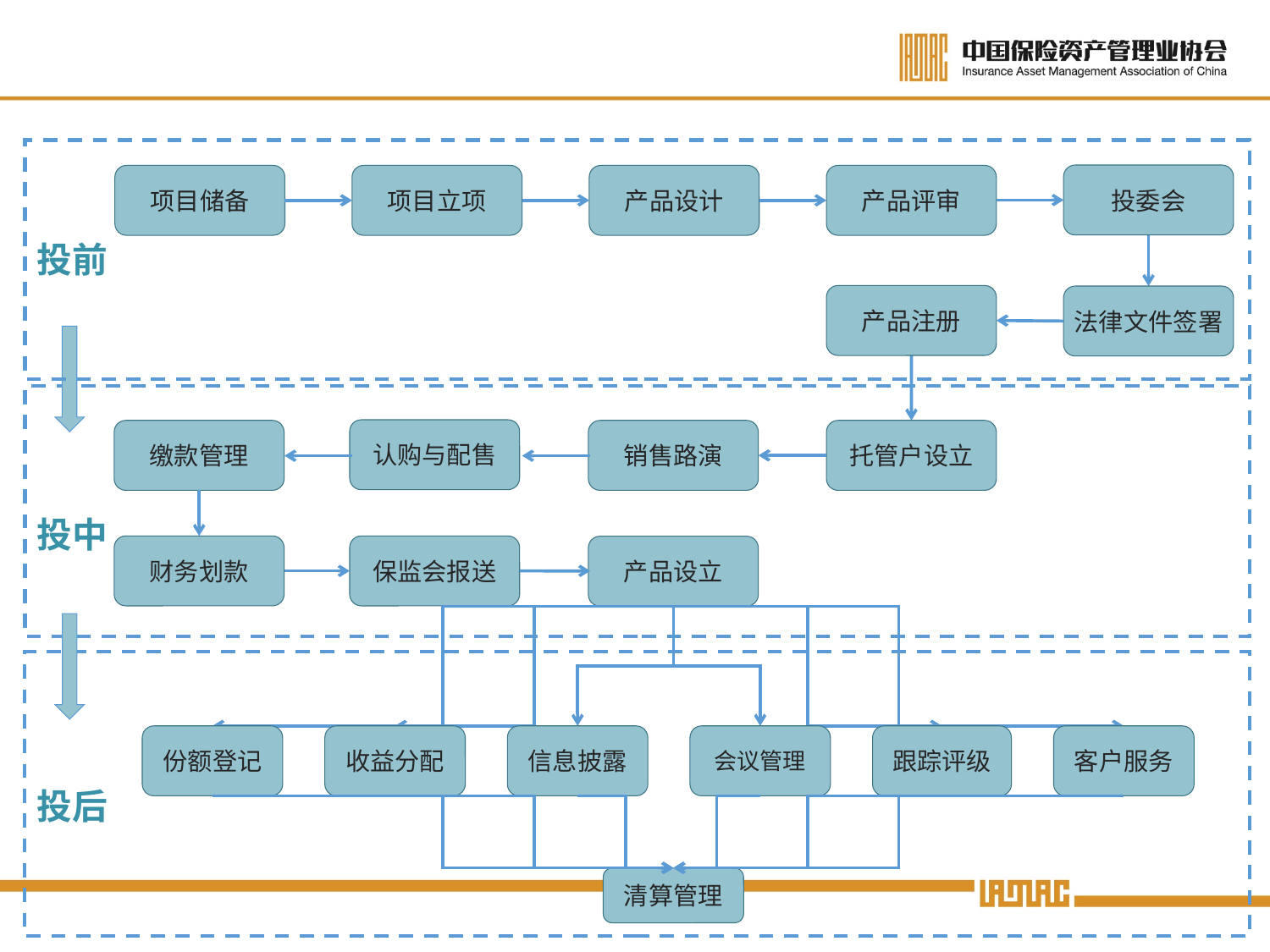

投委会
项目储备
项目立项
产品设计
产品评审
投前
产品注册
法律文件签署

投中
托管户设立

认购与配售
销售路演
缴款管理
财务划款
保监会报送
产品设立
份额登记
收益分配
信息披露
会议管理
跟踪评级
客户服务
清算管理

投后